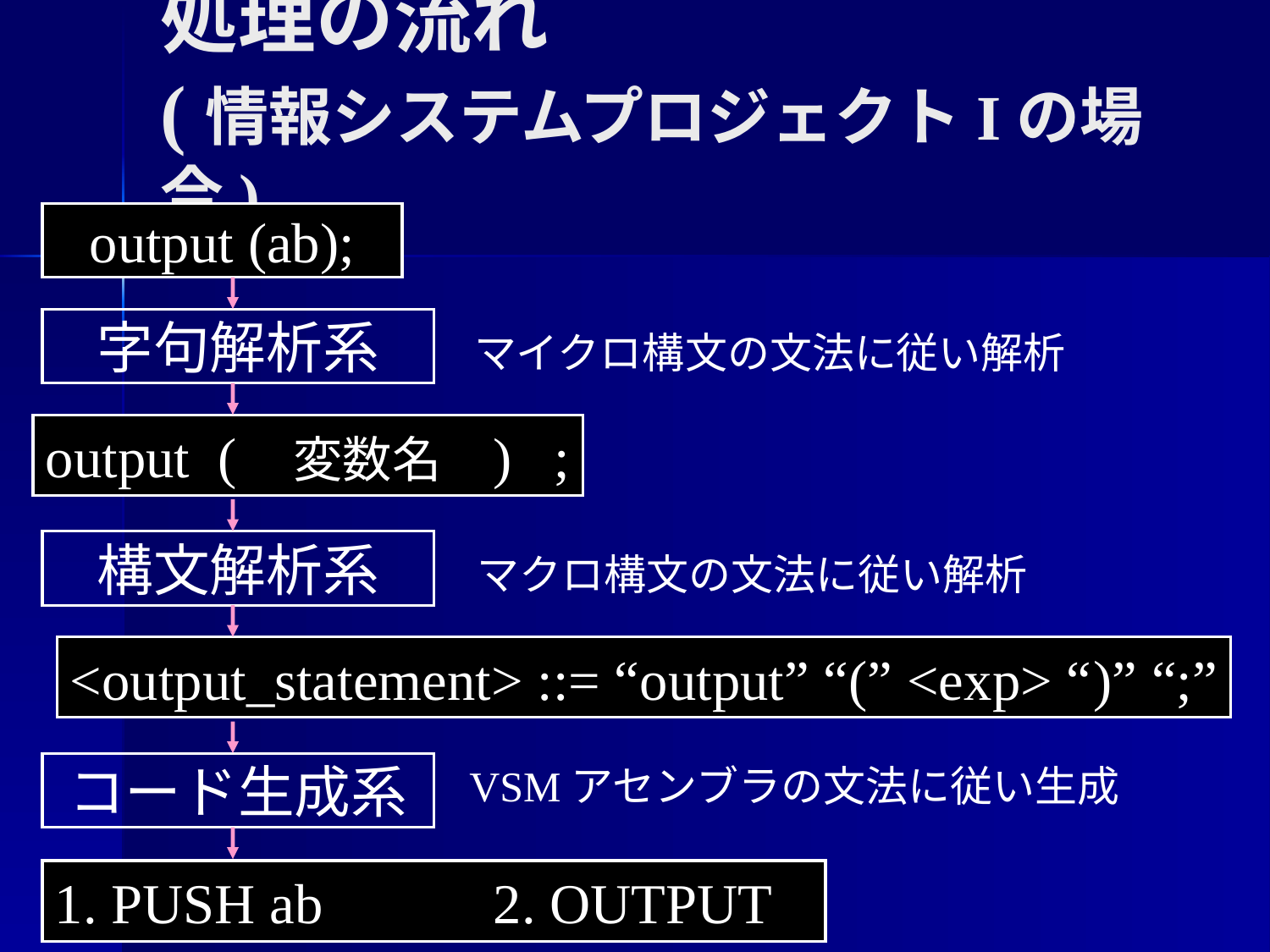

# 処理の流れ (情報システムプロジェクトIの場合)
output (ab);

字句解析系
マイクロ構文の文法に従い解析

output  (   変数名   )   ;

構文解析系
マクロ構文の文法に従い解析

<output_statement> ::= “output” “(” <exp> “)” “;”

コード生成系
VSMアセンブラの文法に従い生成

1. PUSH ab            2. OUTPUT